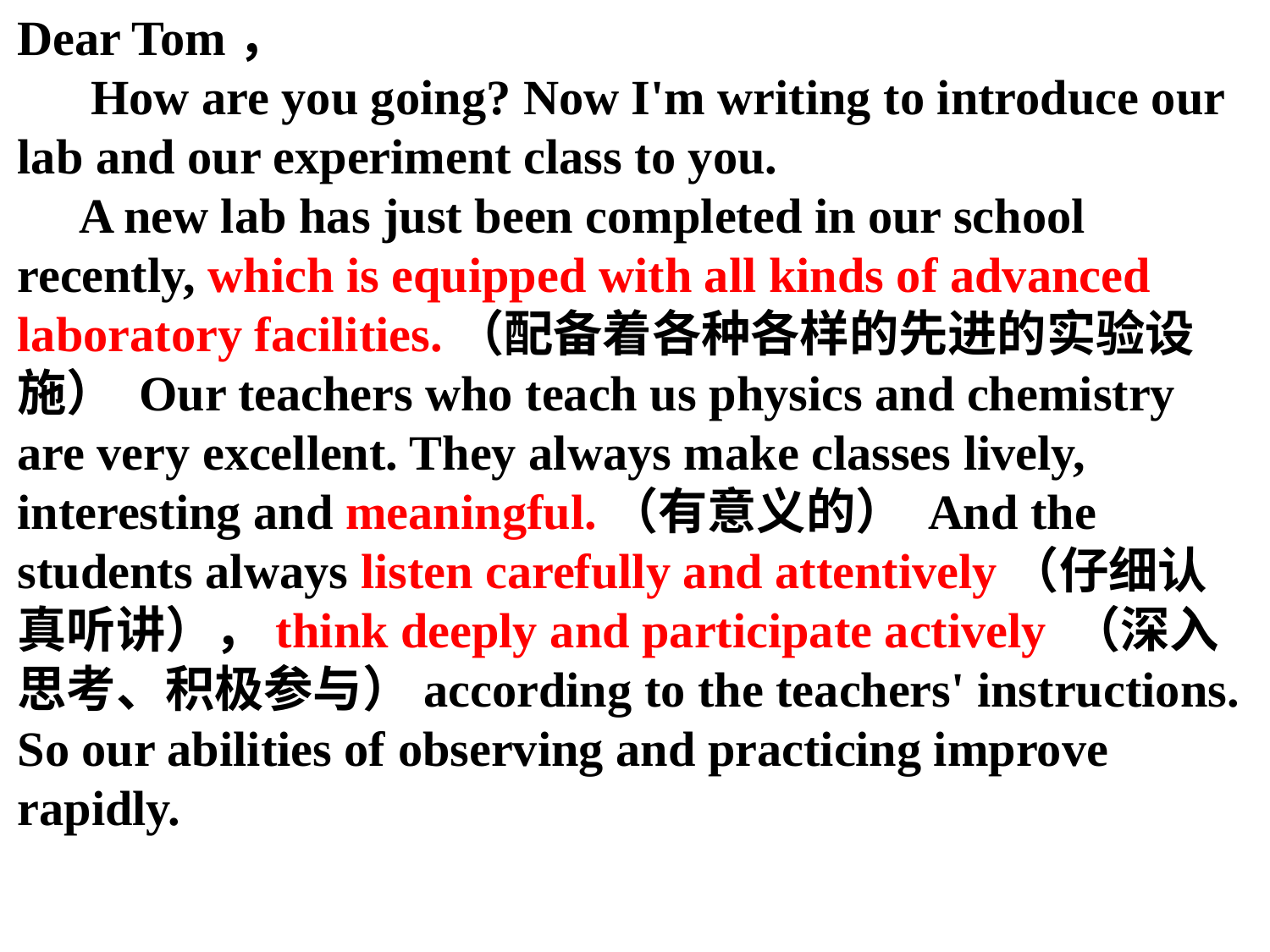

Dear Tom，
      How are you going? Now I'm writing to introduce our lab and our experiment class to you.
     A new lab has just been completed in our school recently, which is equipped with all kinds of advanced laboratory facilities.（配备着各种各样的先进的实验设施） Our teachers who teach us physics and chemistry are very excellent. They always make classes lively, interesting and meaningful.（有意义的） And the students always listen carefully and attentively（仔细认真听讲），think deeply and participate actively （深入思考、积极参与）according to the teachers' instructions. So our abilities of observing and practicing improve rapidly.